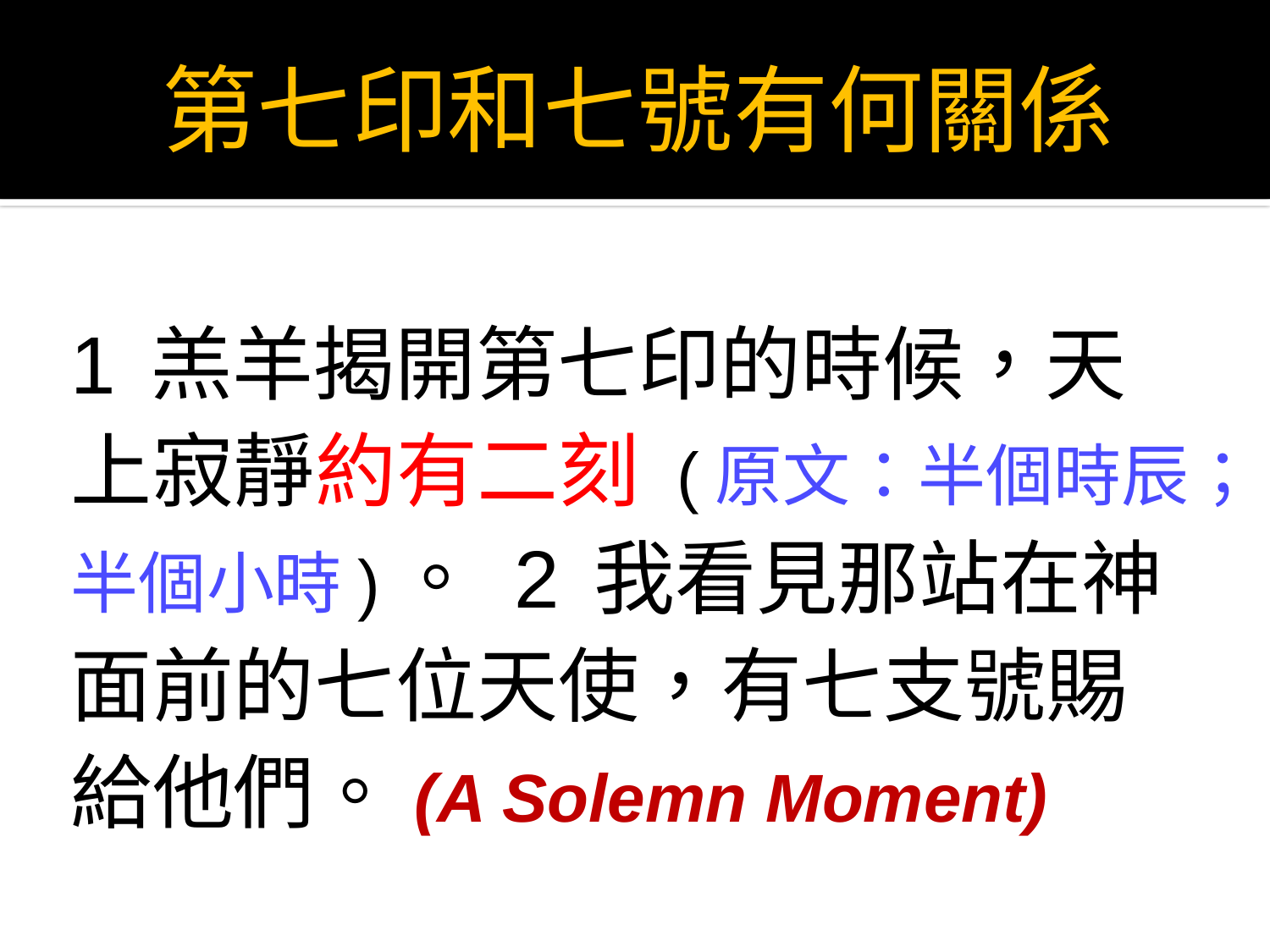

# 第七印和七號有何關係
1 羔羊揭開第七印的時候，天上寂靜約有二刻 (原文：半個時辰；半個小時)。 2 我看見那站在神面前的七位天使，有七支號賜給他們。(A Solemn Moment)